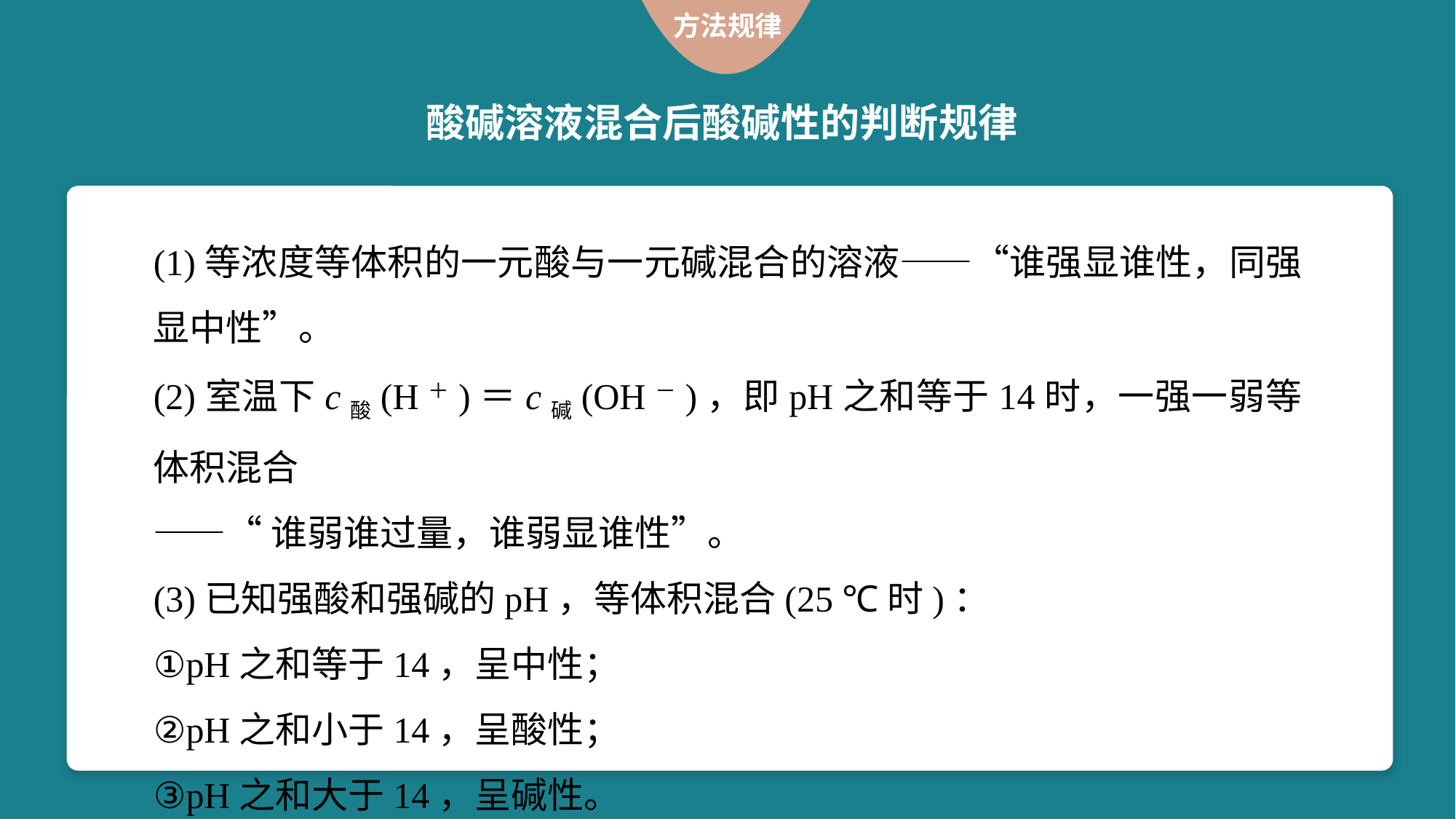

方法规律
酸碱溶液混合后酸碱性的判断规律

(1)等浓度等体积的一元酸与一元碱混合的溶液——“谁强显谁性，同强显中性”。
(2)室温下c酸(H＋)＝c碱(OH－)，即pH之和等于14时，一强一弱等体积混合
——“谁弱谁过量，谁弱显谁性”。
(3)已知强酸和强碱的pH，等体积混合(25 ℃时)：
①pH之和等于14，呈中性；
②pH之和小于14，呈酸性；
③pH之和大于14，呈碱性。